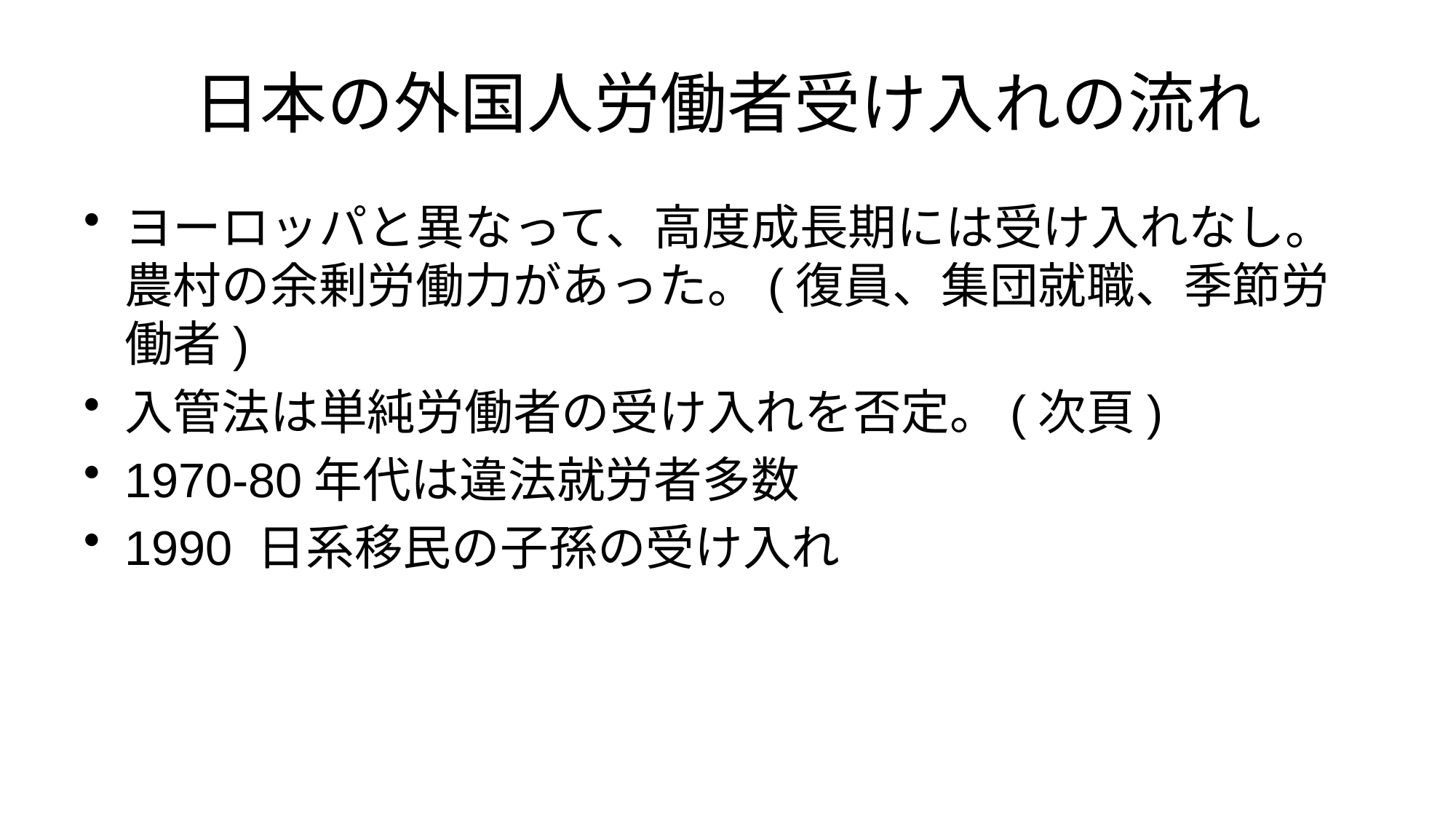

# 日本の外国人労働者受け入れの流れ
ヨーロッパと異なって、高度成長期には受け入れなし。農村の余剰労働力があった。(復員、集団就職、季節労働者)
入管法は単純労働者の受け入れを否定。(次頁)
1970-80年代は違法就労者多数
1990 日系移民の子孫の受け入れ